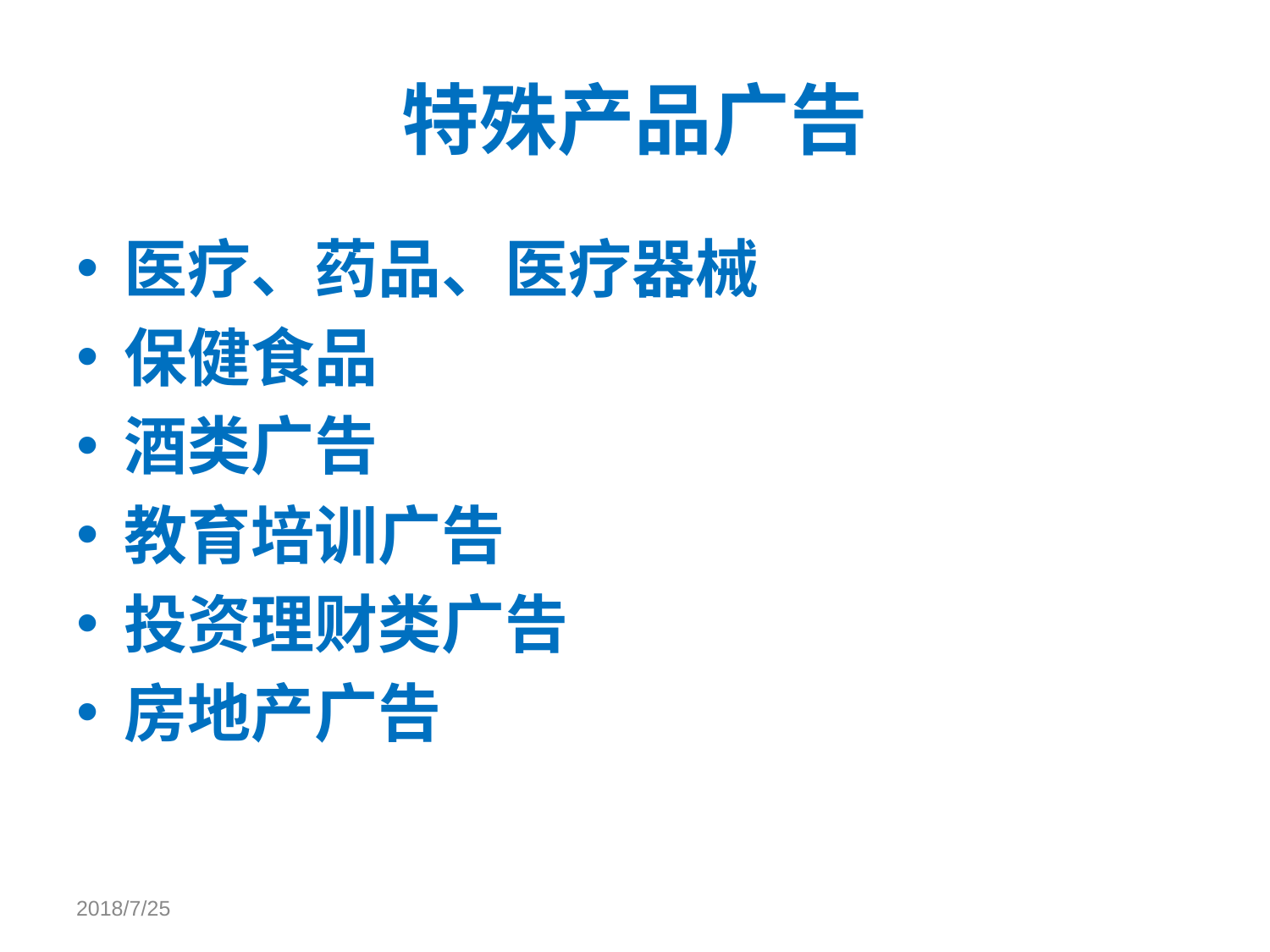

# 特殊产品广告
医疗、药品、医疗器械
保健食品
酒类广告
教育培训广告
投资理财类广告
房地产广告

2018/7/25